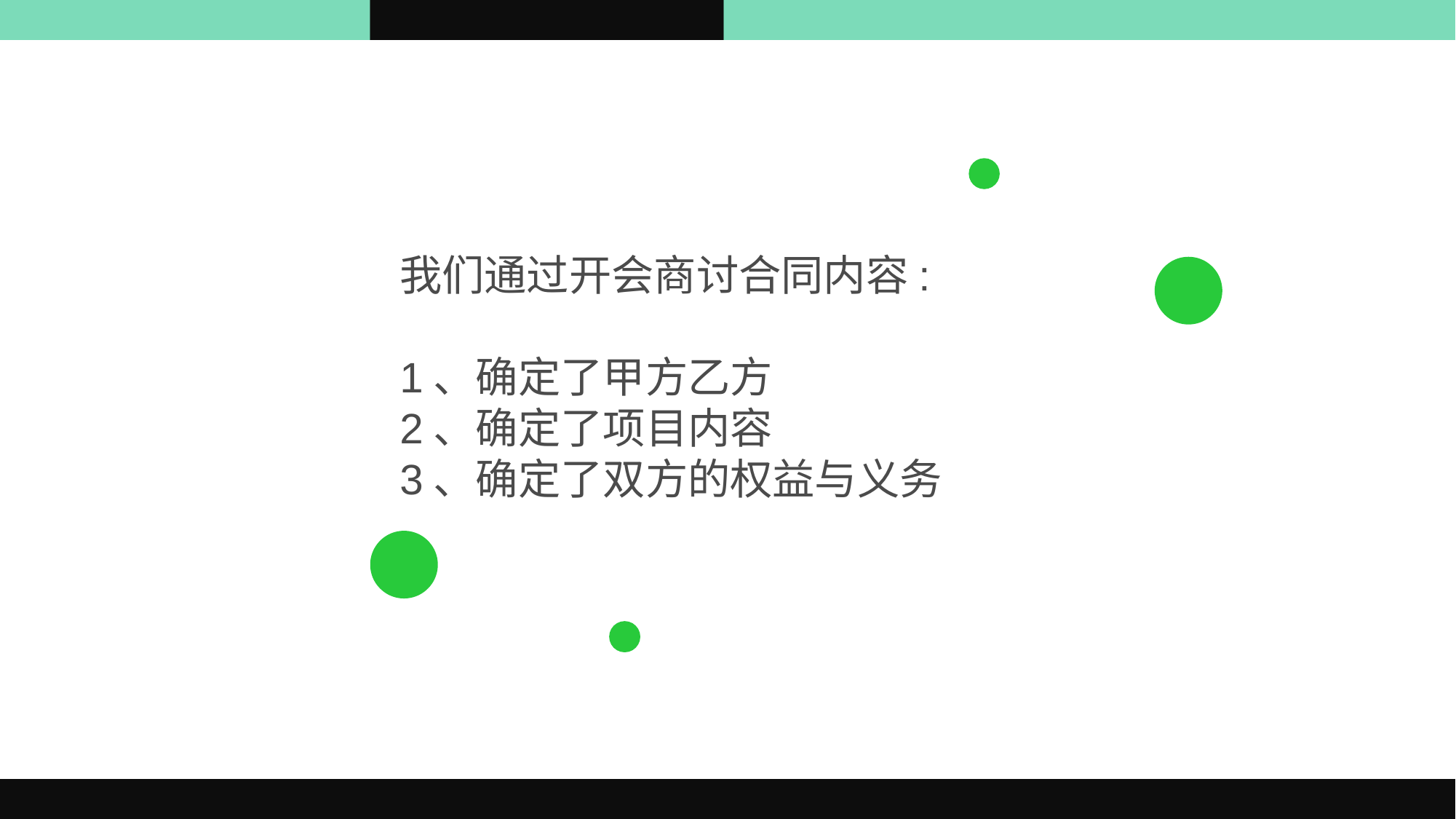

我们通过开会商讨合同内容:

1、确定了甲方乙方
2、确定了项目内容
3、确定了双方的权益与义务